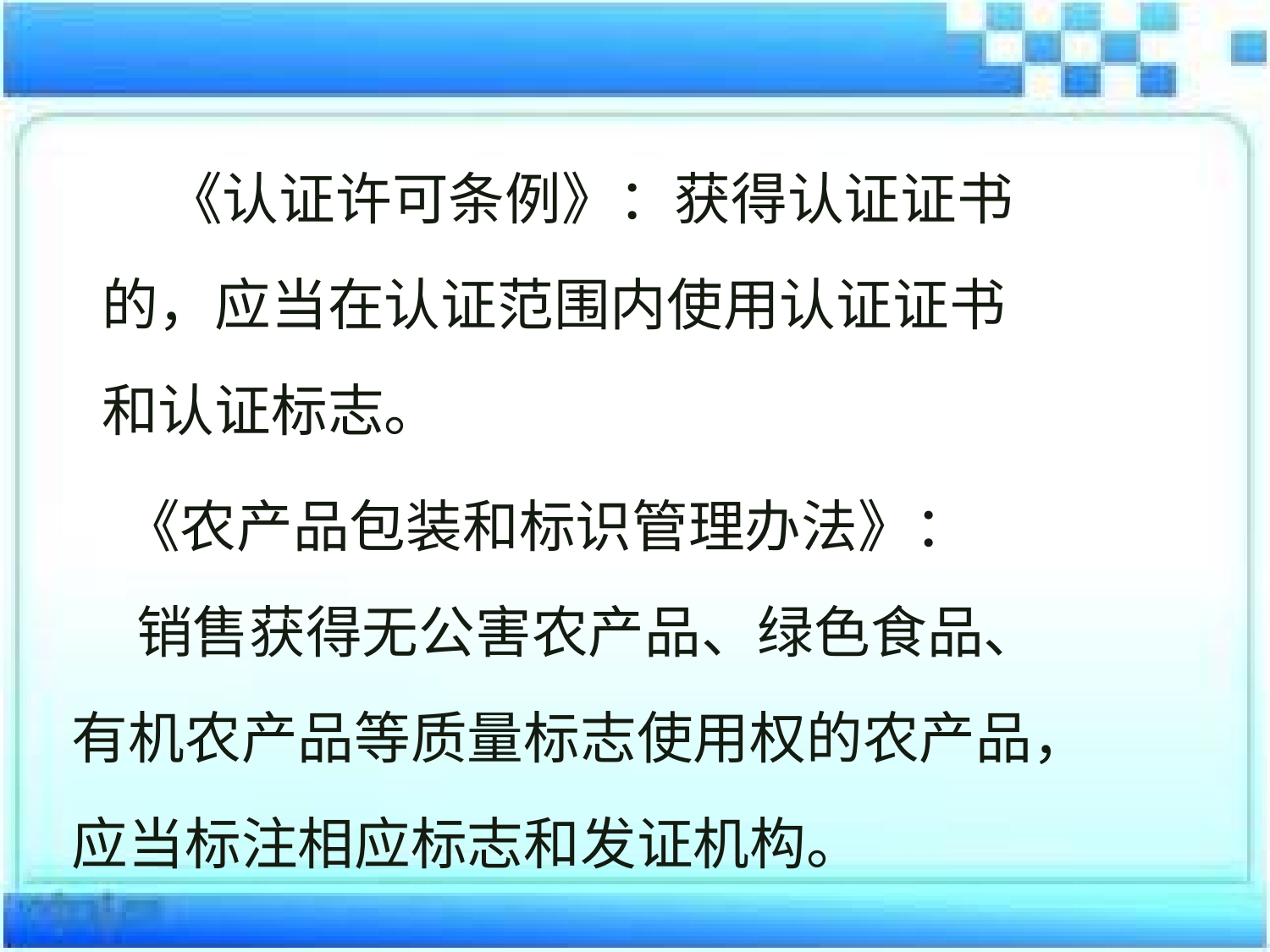

《认证许可条例》：获得认证证书的，应当在认证范围内使用认证证书和认证标志。
   《农产品包装和标识管理办法》：
    销售获得无公害农产品、绿色食品、
有机农产品等质量标志使用权的农产品，
应当标注相应标志和发证机构。